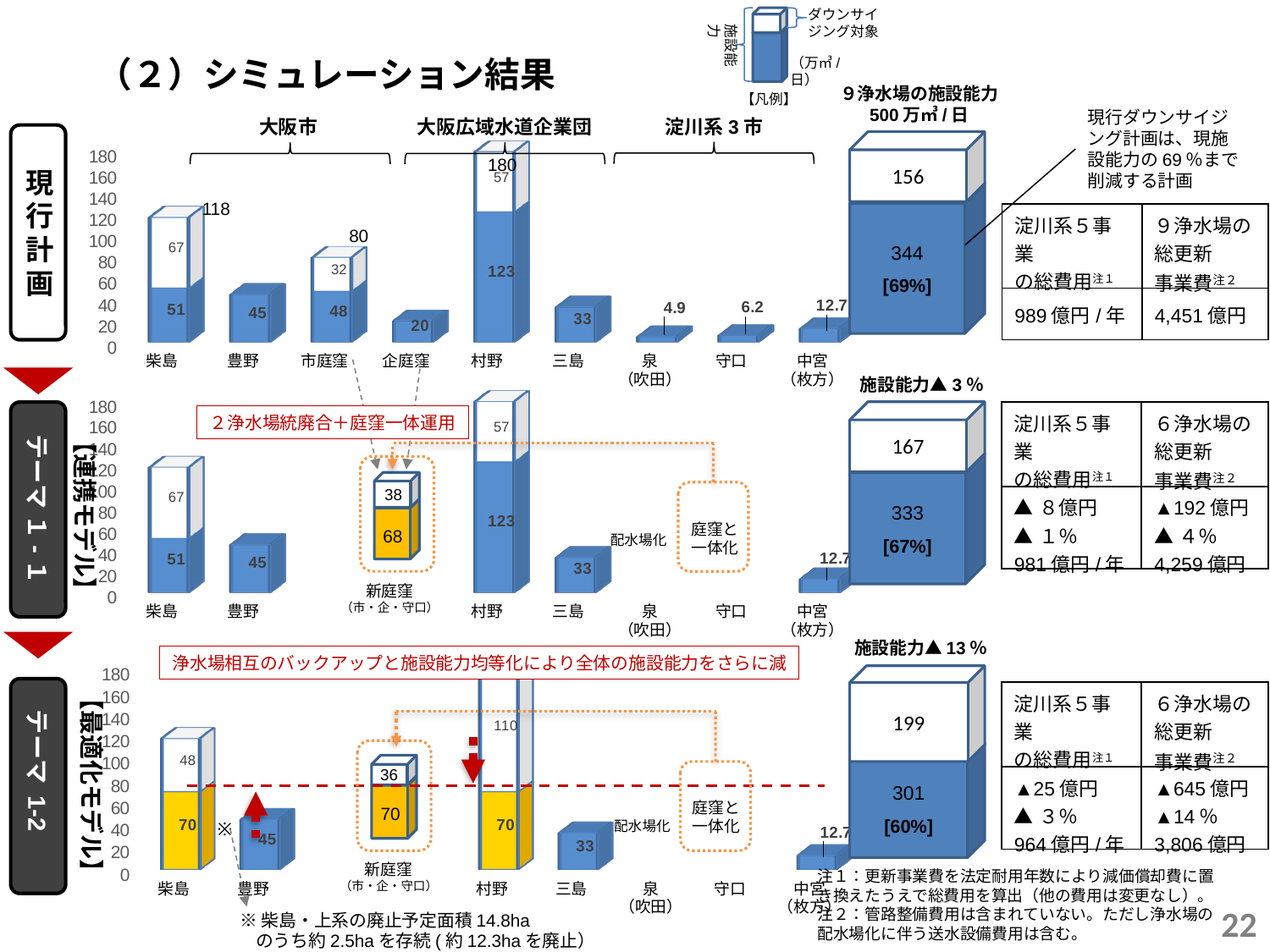

ダウンサイ
ジング対象

施設能力

（２）シミュレーション結果
（万㎥/日）

９浄水場の施設能力
500万㎥/日
【凡例】
現行ダウンサイジング計画は、現施設能力の69％まで削減する計画
淀川系3市
大阪市
大阪広域水道企業団
現行計画

[unsupported chart]

156
180
344

[69%]
118
| 淀川系５事業 の総費用注１ | ９浄水場の 総更新 事業費注２ |
| --- | --- |
| 989億円/年 | 4,451億円 |
80
施設能力▲3％

[unsupported chart]

167
| 淀川系５事業 の総費用注１ | ６浄水場の 総更新 事業費注２ |
| --- | --- |
| ▲８億円 ▲１％ 981億円/年 | ▲192億円 ▲４％ 4,259億円 |
テーマ １-１
２浄水場統廃合＋庭窪一体運用
【連携モデル】
333

[67%]

38

庭窪と
一体化
68
配水場化
新庭窪
（市・企・守口）
施設能力▲13％

浄水場相互のバックアップと施設能力均等化により全体の施設能力をさらに減

[unsupported chart]

199
【最適化モデル】
テーマ 1-2
| 淀川系５事業 の総費用注１ | ６浄水場の 総更新 事業費注２ |
| --- | --- |
| ▲25億円 ▲３％ 964億円/年 | ▲645億円 ▲14％ 3,806億円 |

301

[60%]

36

庭窪と
一体化
70
配水場化
※
新庭窪
（市・企・守口）
注１：更新事業費を法定耐用年数により減価償却費に置き換えたうえで総費用を算出（他の費用は変更なし）。
注２：管路整備費用は含まれていない。ただし浄水場の配水場化に伴う送水設備費用は含む。

22
※柴島・上系の廃止予定面積14.8ha
   のうち約2.5haを存続(約12.3haを廃止）